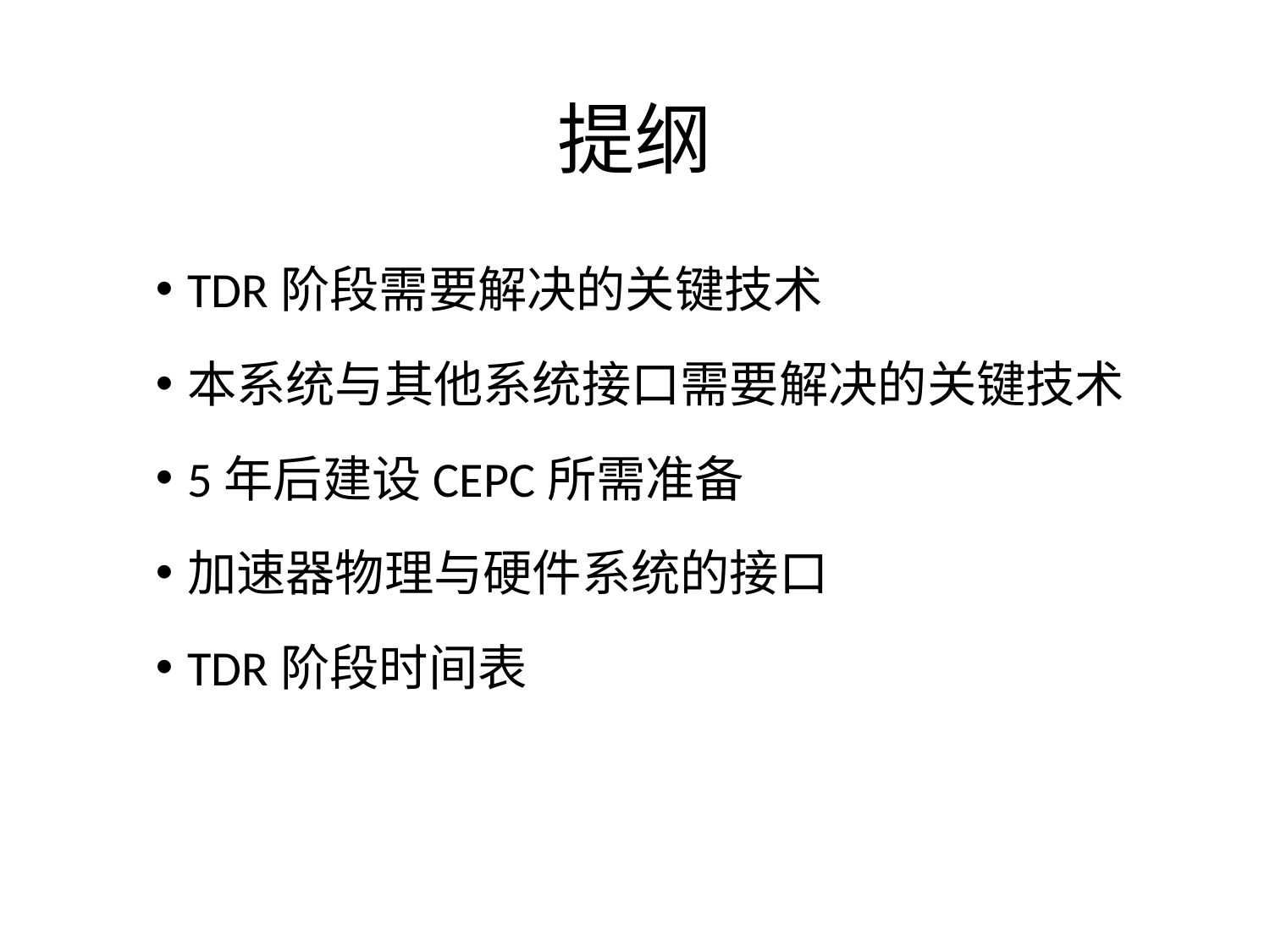

# 提纲
TDR阶段需要解决的关键技术
本系统与其他系统接口需要解决的关键技术
5年后建设CEPC所需准备
加速器物理与硬件系统的接口
TDR阶段时间表